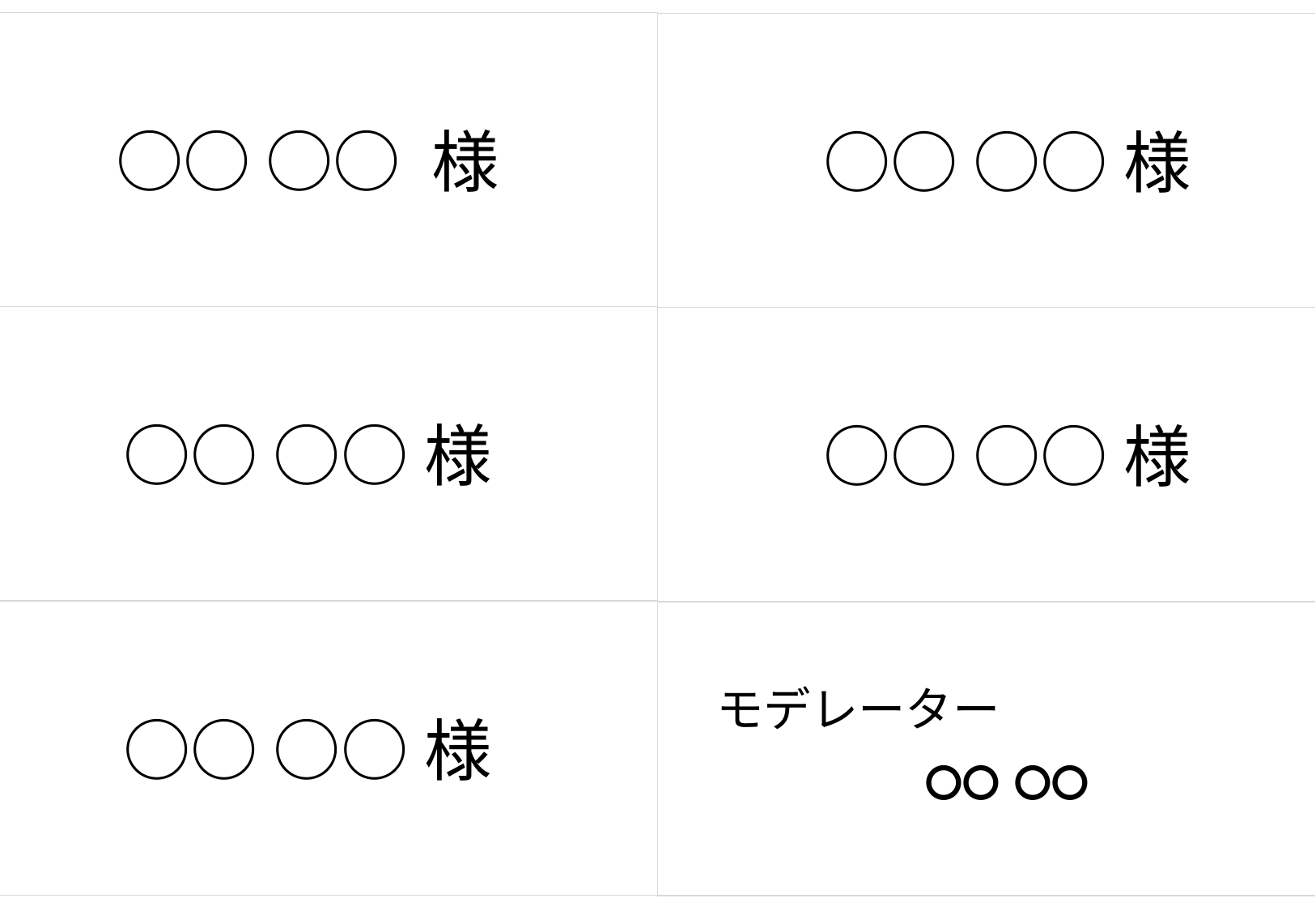

○○ ○○ 様
○○ ○○様
○○ ○○様
○○ ○○様
○○ ○○様
モデレーター
○○ ○○